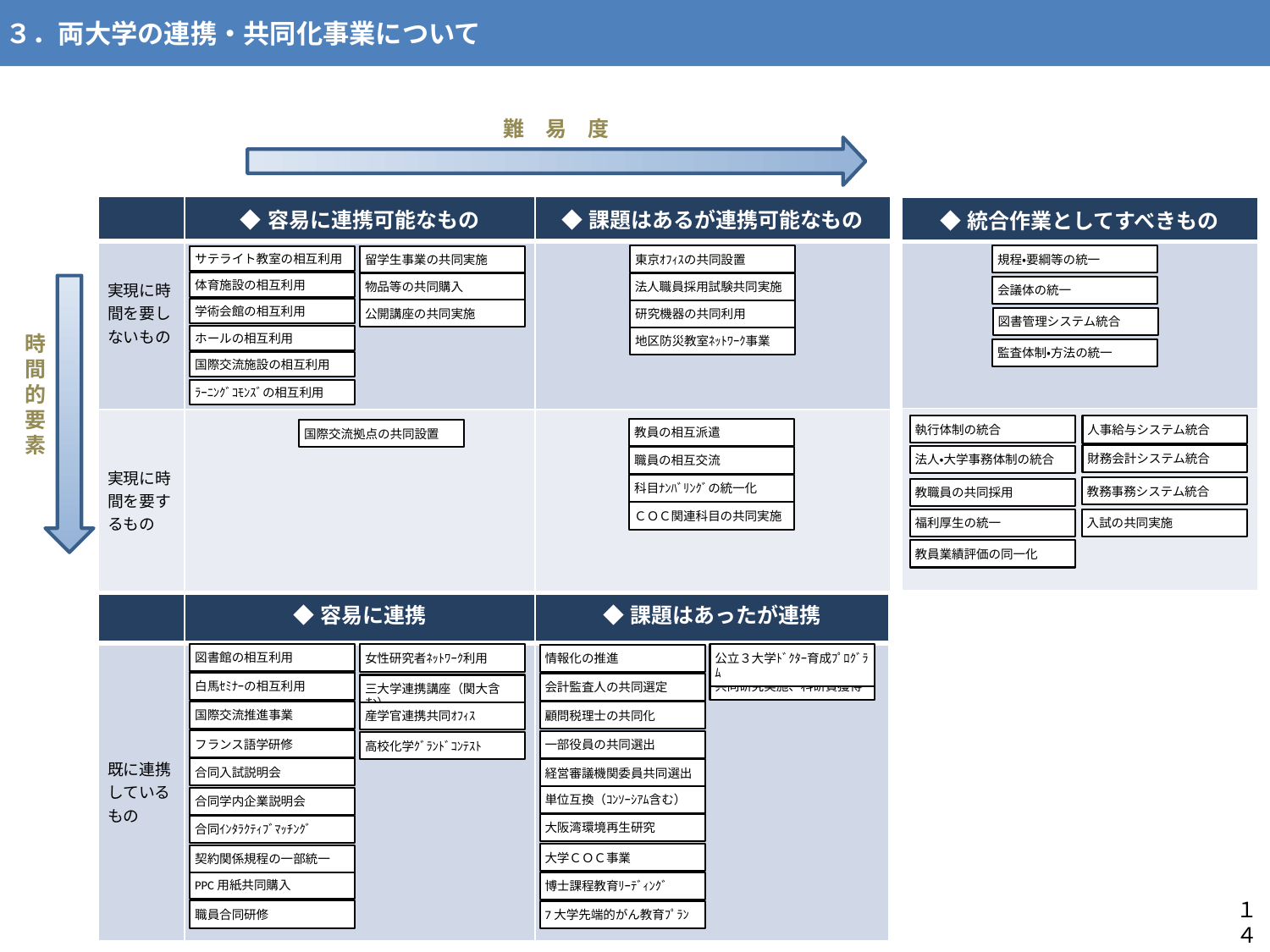

３．両大学の連携・共同化事業について
難　易　度
|  | ◆容易に連携可能なもの | ◆課題はあるが連携可能なもの |
| --- | --- | --- |
| 実現に時間を要しないもの |  |  |
| 実現に時間を要するもの |  |  |
| ◆統合作業としてすべきもの |
| --- |
|  |
|  |
規程・要綱等の統一
東京ｵﾌｨｽの共同設置
留学生事業の共同実施
サテライト教室の相互利用
体育施設の相互利用
物品等の共同購入
法人職員採用試験共同実施

会議体の統一
学術会館の相互利用
公開講座の共同実施
研究機器の共同利用
図書管理システム統合
時間的要素
ホールの相互利用
地区防災教室ﾈｯﾄﾜｰｸ事業
監査体制・方法の統一
国際交流施設の相互利用
ﾗｰﾆﾝｸﾞｺﾓﾝｽﾞの相互利用
執行体制の統合
人事給与システム統合
教員の相互派遣
国際交流拠点の共同設置
財務会計システム統合
法人・大学事務体制の統合
職員の相互交流
科目ﾅﾝﾊﾞﾘﾝｸﾞの統一化
教務事務システム統合
教職員の共同採用
ＣＯＣ関連科目の共同実施
福利厚生の統一
入試の共同実施
教員業績評価の同一化
|  | ◆容易に連携 | ◆課題はあったが連携 |
| --- | --- | --- |
| 既に連携 しているもの |  |  |
図書館の相互利用
女性研究者ﾈｯﾄﾜｰｸ利用
公立３大学ﾄﾞｸﾀｰ育成ﾌﾟﾛｸﾞﾗﾑ
情報化の推進
共同研究実施、科研費獲得
白馬ｾﾐﾅｰの相互利用
会計監査人の共同選定
三大学連携講座（関大含む）
国際交流推進事業
顧問税理士の共同化
産学官連携共同ｵﾌｨｽ
フランス語学研修
一部役員の共同選出
高校化学ｸﾞﾗﾝﾄﾞｺﾝﾃｽﾄ
合同入試説明会
経営審議機関委員共同選出
単位互換（ｺﾝｿｰｼｱﾑ含む）
合同学内企業説明会
大阪湾環境再生研究
合同ｲﾝﾀﾗｸﾃｨﾌﾞﾏｯﾁﾝｸﾞ
大学ＣＯＣ事業
契約関係規程の一部統一
PPC用紙共同購入
博士課程教育ﾘｰﾃﾞｨﾝｸﾞ
１４
職員合同研修
7大学先端的がん教育ﾌﾟﾗﾝ